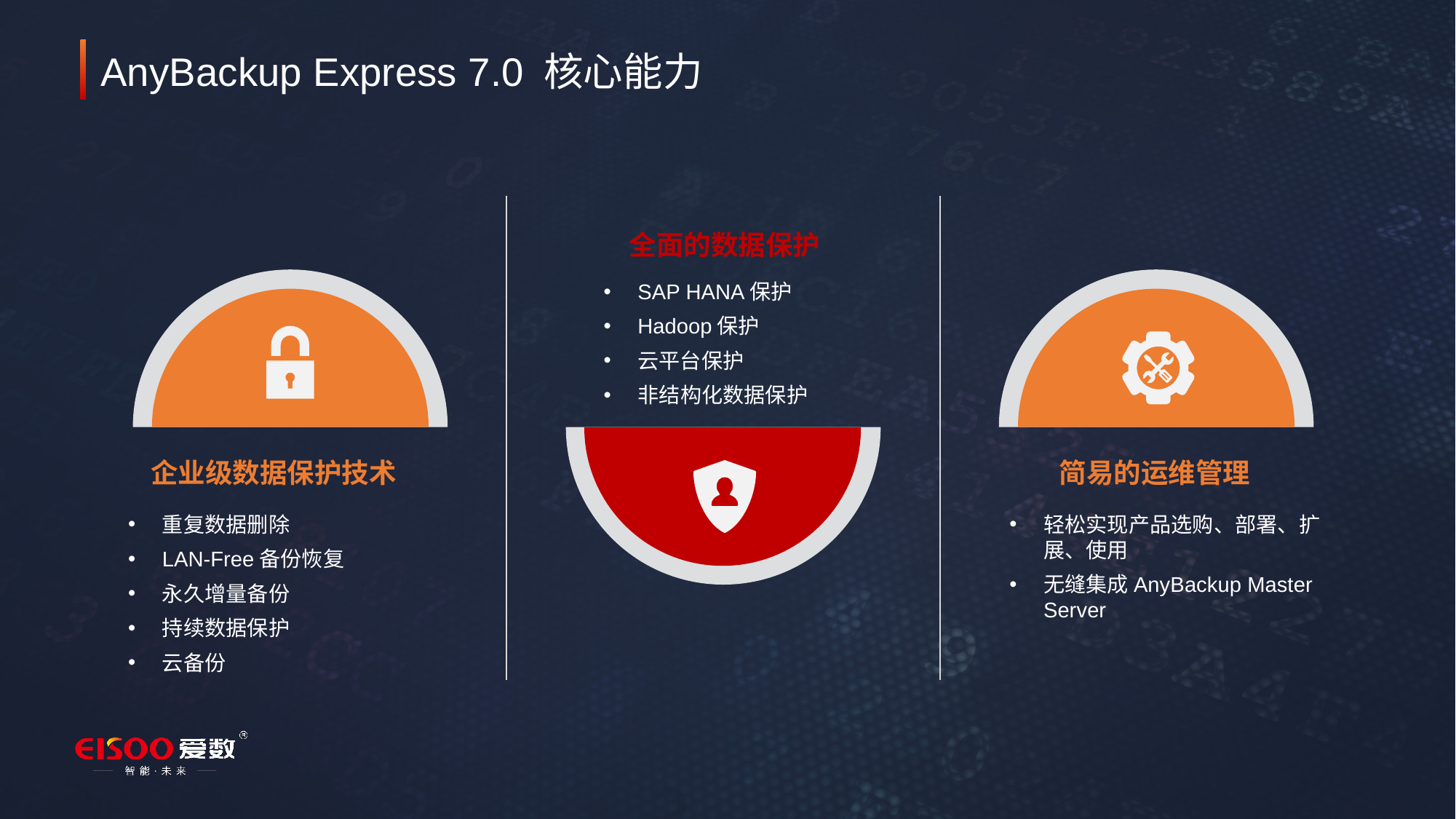

# AnyBackup Express 7.0 核心能力

全面的数据保护
SAP HANA保护
Hadoop保护
云平台保护
非结构化数据保护

企业级数据保护技术
重复数据删除
LAN-Free备份恢复
永久增量备份
持续数据保护
云备份
简易的运维管理
轻松实现产品选购、部署、扩展、使用
无缝集成AnyBackup Master Server